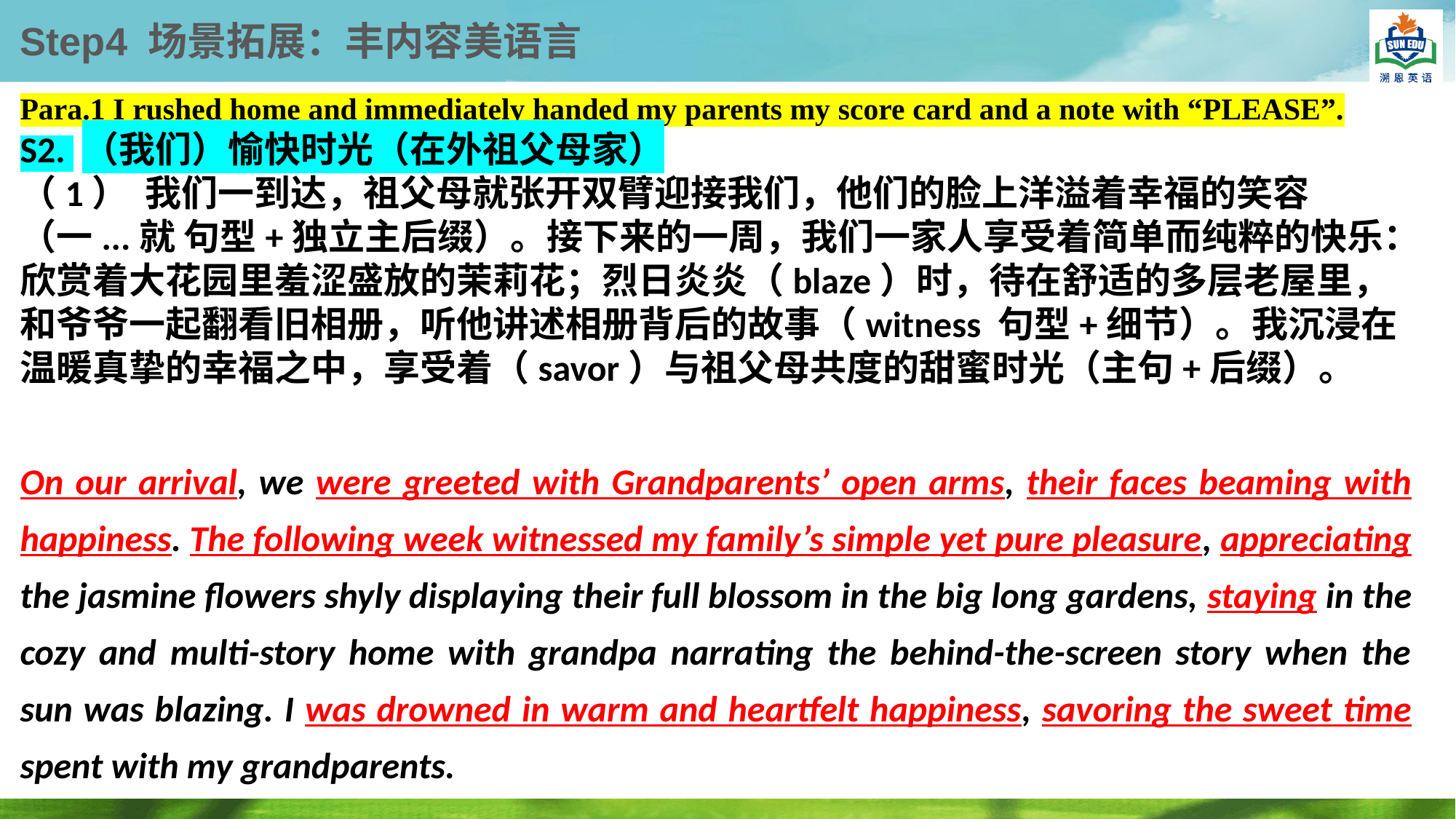

Step4 场景拓展：丰内容美语言
Para.1 I rushed home and immediately handed my parents my score card and a note with “PLEASE”.
S2. （我们）愉快时光（在外祖父母家）
（1）  我们一到达，祖父母就张开双臂迎接我们，他们的脸上洋溢着幸福的笑容（一...就 句型+独立主后缀）。接下来的一周，我们一家人享受着简单而纯粹的快乐：欣赏着大花园里羞涩盛放的茉莉花；烈日炎炎（blaze）时，待在舒适的多层老屋里，和爷爷一起翻看旧相册，听他讲述相册背后的故事（witness 句型+细节）。我沉浸在温暖真挚的幸福之中，享受着（savor）与祖父母共度的甜蜜时光（主句+后缀）。

On our arrival, we were greeted with Grandparents’ open arms, their faces beaming with happiness. The following week witnessed my family’s simple yet pure pleasure, appreciating the jasmine flowers shyly displaying their full blossom in the big long gardens, staying in the cozy and multi-story home with grandpa narrating the behind-the-screen story when the sun was blazing. I was drowned in warm and heartfelt happiness, savoring the sweet time spent with my grandparents.